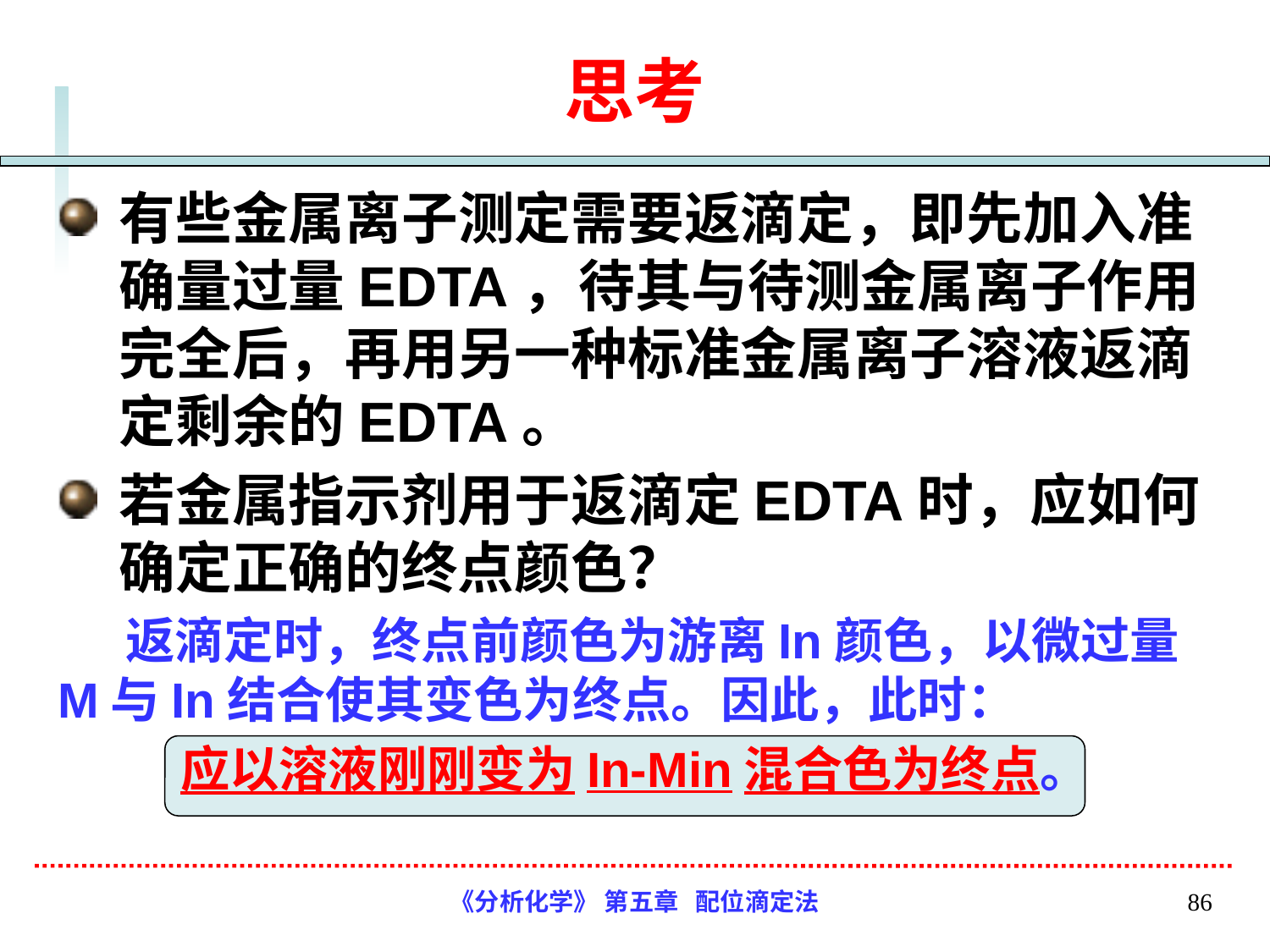

# 思考
有些金属离子测定需要返滴定，即先加入准确量过量EDTA，待其与待测金属离子作用完全后，再用另一种标准金属离子溶液返滴定剩余的EDTA。
若金属指示剂用于返滴定EDTA时，应如何确定正确的终点颜色？
     返滴定时，终点前颜色为游离In颜色，以微过量M与In结合使其变色为终点。因此，此时：
应以溶液刚刚变为In-Min混合色为终点。

《分析化学》 第五章   配位滴定法
86